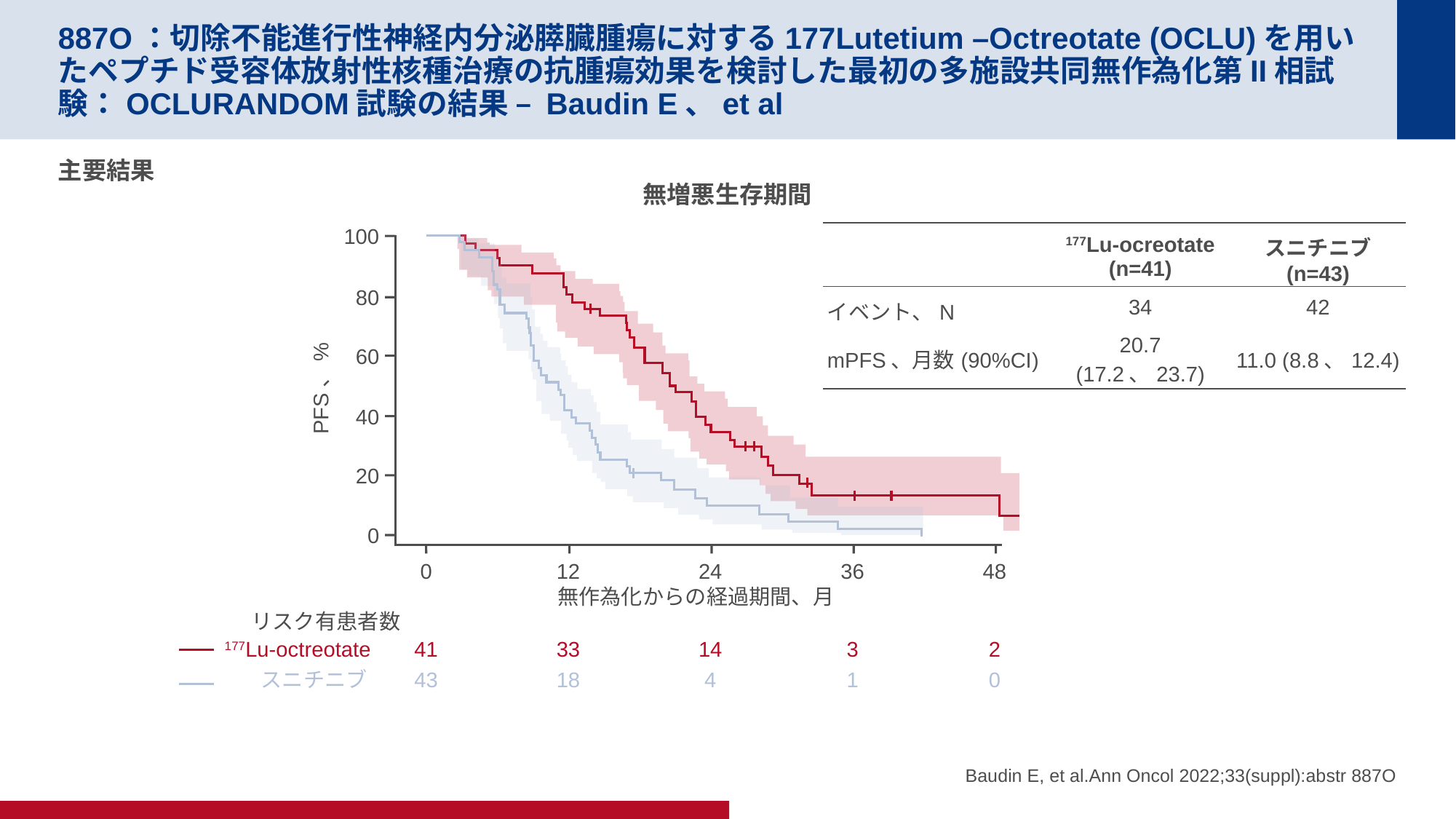

# 887O：切除不能進行性神経内分泌膵臓腫瘍に対する177Lutetium –Octreotate (OCLU)を用いたペプチド受容体放射性核種治療の抗腫瘍効果を検討した最初の多施設共同無作為化第II相試験：OCLURANDOM試験の結果 – Baudin E、et al
主要結果
無増悪生存期間
100

80

60

PFS、%
40

20

0

|  | 177Lu-ocreotate (n=41) | スニチニブ (n=43) |
| --- | --- | --- |
| イベント、N | 34 | 42 |
| mPFS、月数(90%CI) | 20.7 (17.2、23.7) | 11.0 (8.8、12.4) |

0
12
24
36
48
無作為化からの経過期間、月
リスク有患者数
177Lu-octreotate
41
33
14
3
2
スニチニブ
43
18
4
1
0
Baudin E, et al.Ann Oncol 2022;33(suppl):abstr 887O